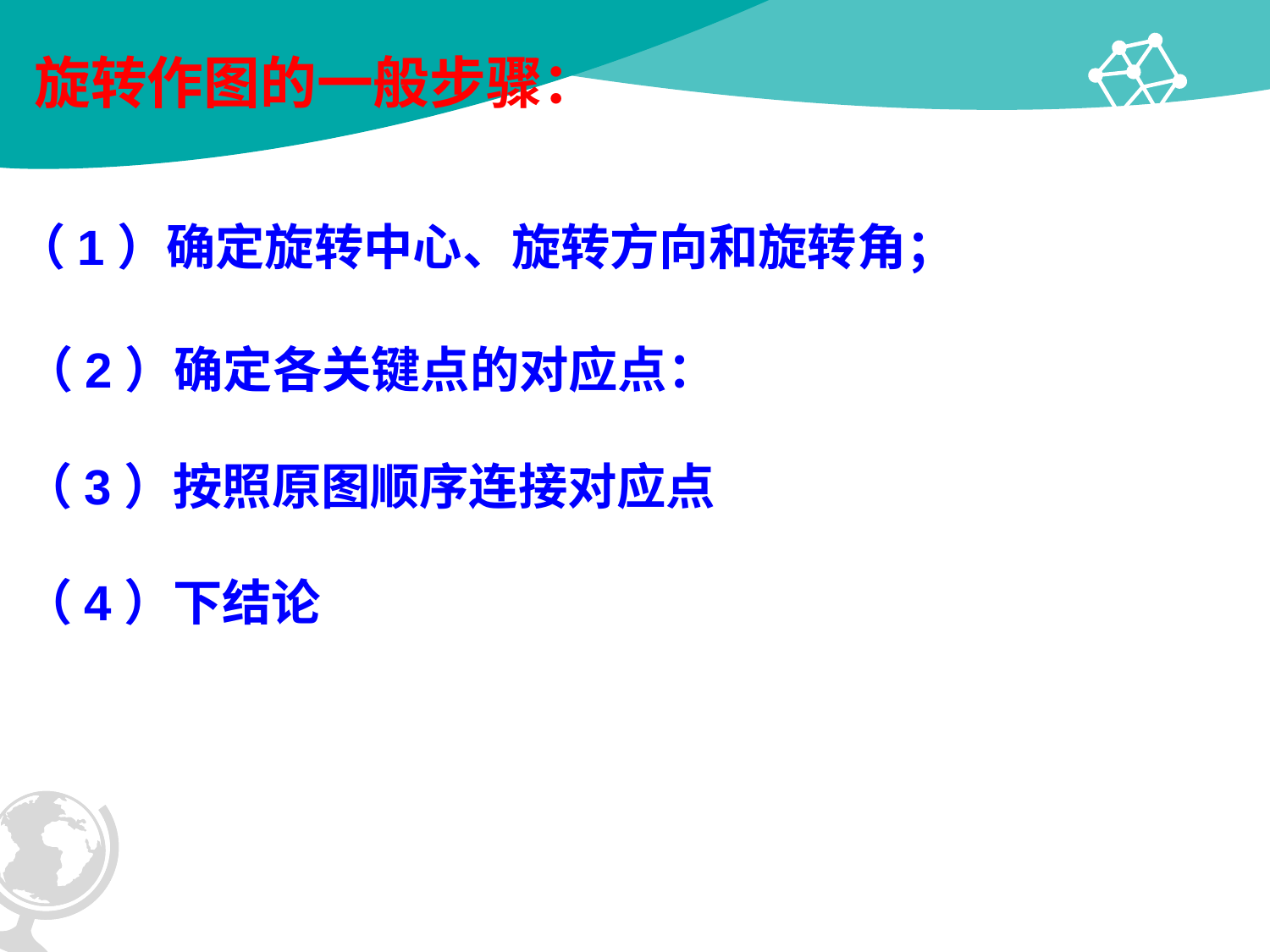

旋转作图的一般步骤：
（1）确定旋转中心、旋转方向和旋转角；
（2）确定各关键点的对应点：

（3）按照原图顺序连接对应点
（4）下结论